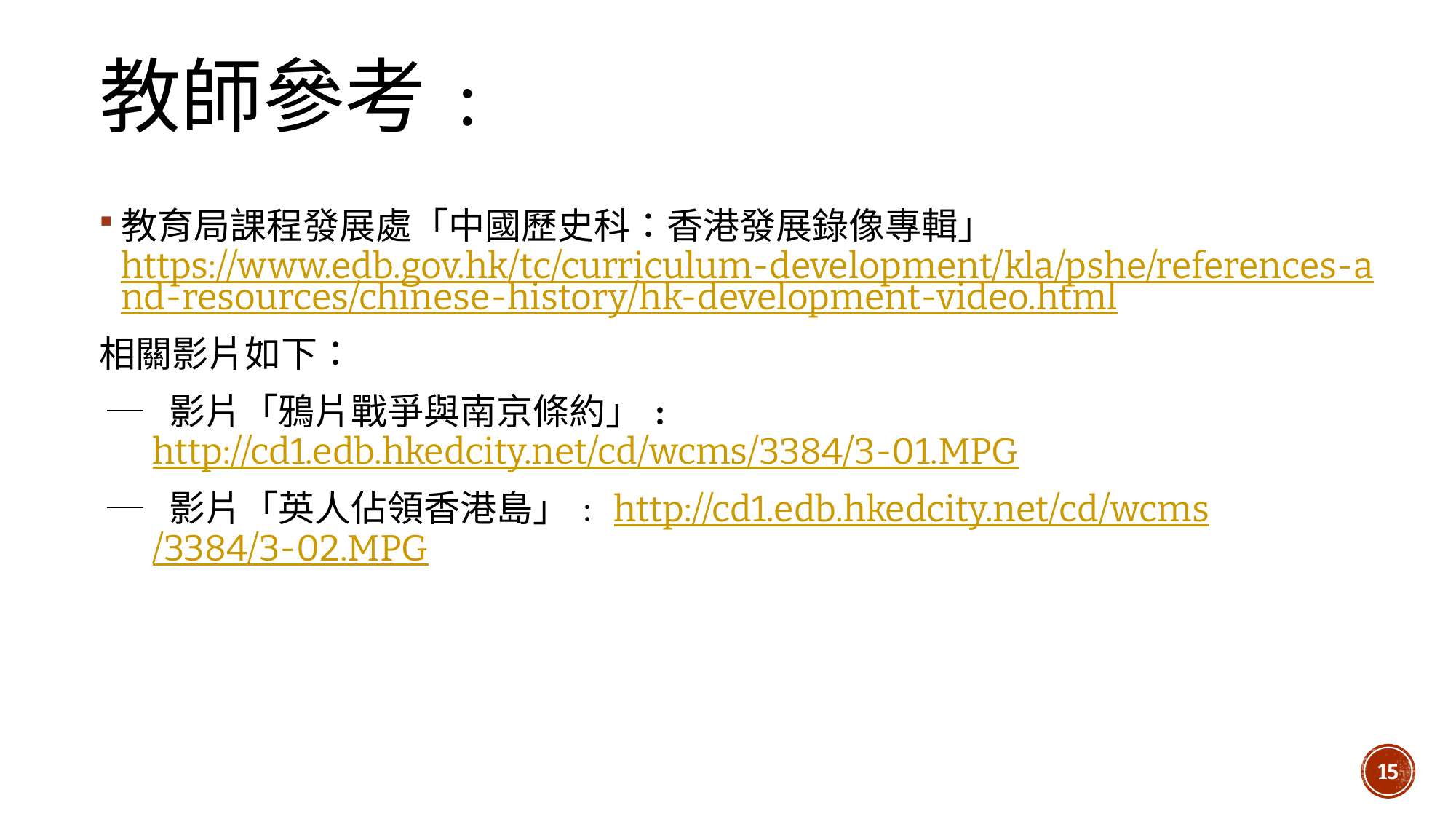

# 教師參考﹕
教育局課程發展處「中國歷史科：香港發展錄像專輯」https://www.edb.gov.hk/tc/curriculum-development/kla/pshe/references-and-resources/chinese-history/hk-development-video.html
相關影片如下：
 ─  影片「鴉片戰爭與南京條約」﹕ http://cd1.edb.hkedcity.net/cd/wcms/3384/3-01.MPG
 ─  影片「英人佔領香港島」﹕http://cd1.edb.hkedcity.net/cd/wcms/3384/3-02.MPG

15